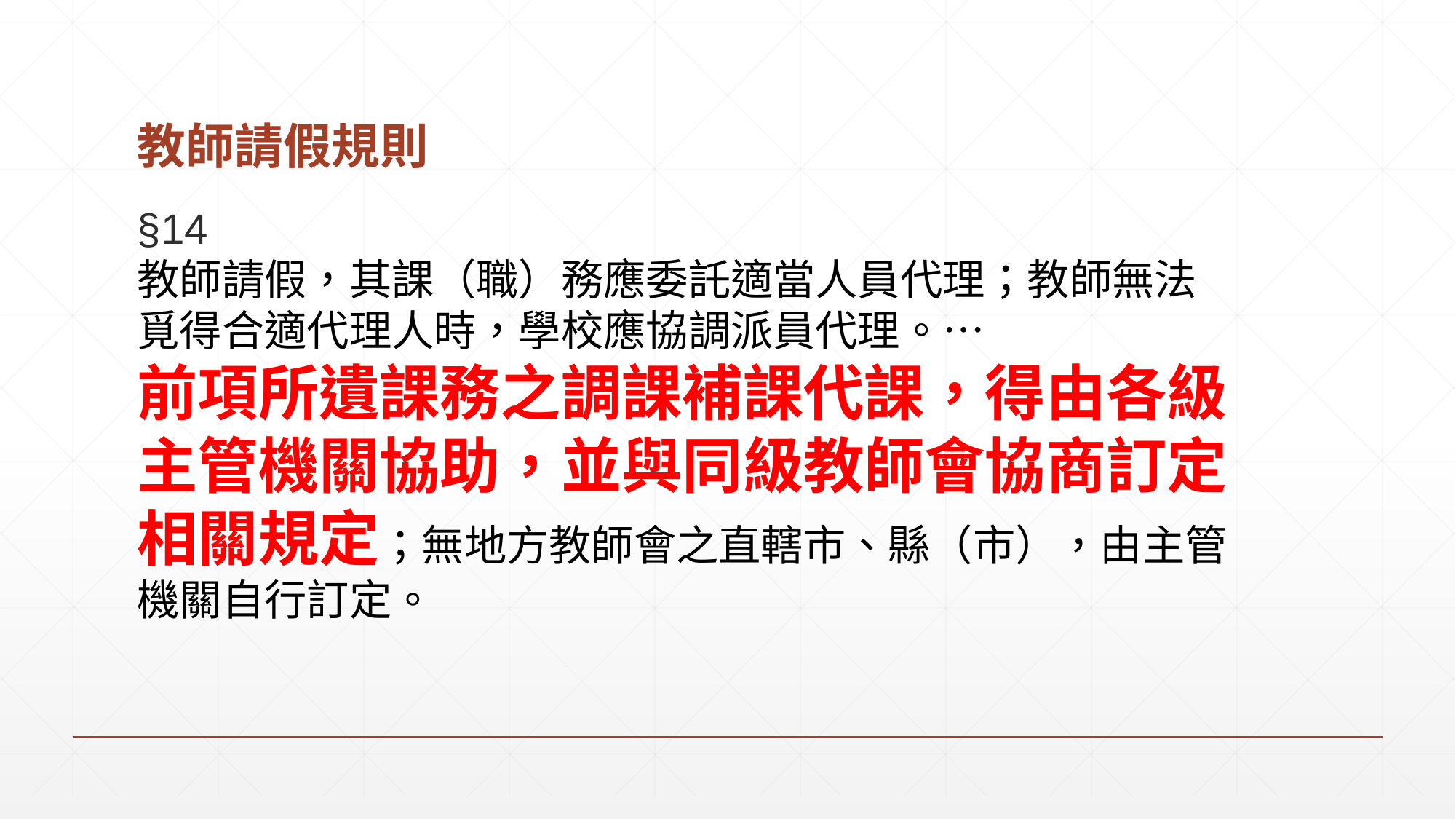

# 教師請假規則
§14
教師請假，其課（職）務應委託適當人員代理；教師無法覓得合適代理人時，學校應協調派員代理。…
前項所遺課務之調課補課代課，得由各級主管機關協助，並與同級教師會協商訂定相關規定；無地方教師會之直轄市、縣（市），由主管機關自行訂定。